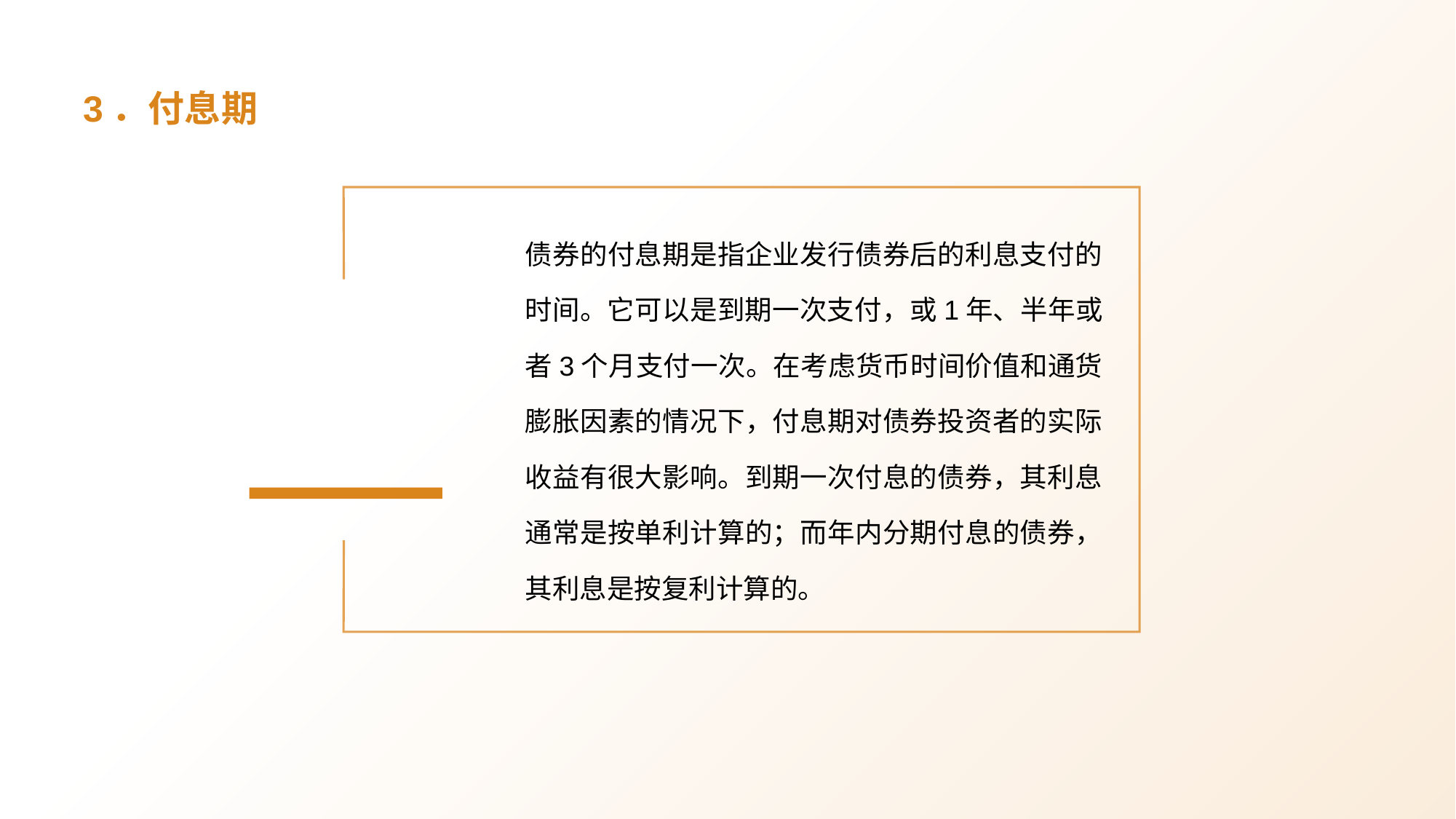

# 3．付息期

债券的付息期是指企业发行债券后的利息支付的时间。它可以是到期一次支付，或1年、半年或者3个月支付一次。在考虑货币时间价值和通货膨胀因素的情况下，付息期对债券投资者的实际收益有很大影响。到期一次付息的债券，其利息通常是按单利计算的；而年内分期付息的债券，其利息是按复利计算的。